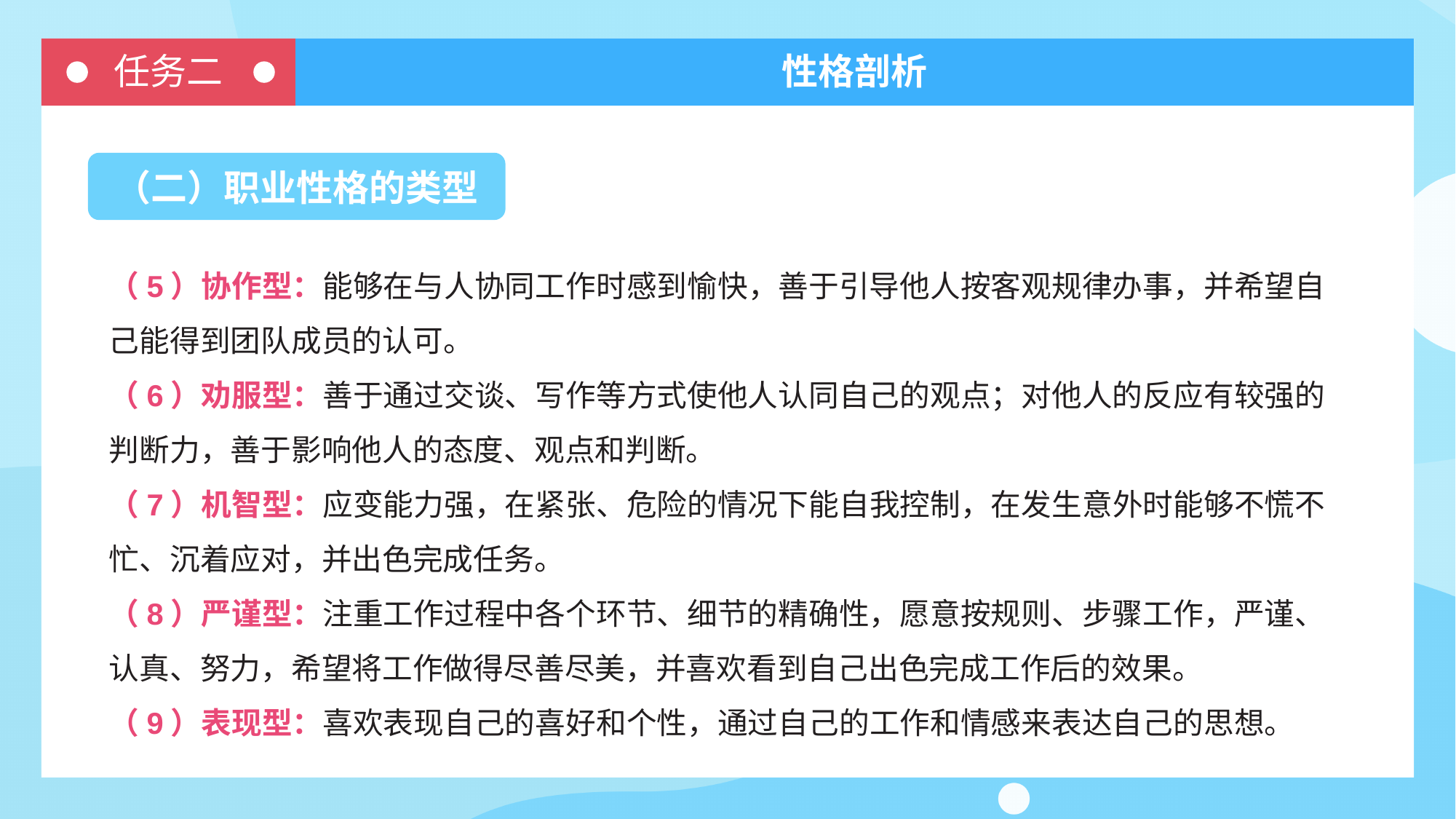

任务二
性格剖析

（二）职业性格的类型
（5）协作型：能够在与人协同工作时感到愉快，善于引导他人按客观规律办事，并希望自己能得到团队成员的认可。
（6）劝服型：善于通过交谈、写作等方式使他人认同自己的观点；对他人的反应有较强的判断力，善于影响他人的态度、观点和判断。
（7）机智型：应变能力强，在紧张、危险的情况下能自我控制，在发生意外时能够不慌不忙、沉着应对，并出色完成任务。
（8）严谨型：注重工作过程中各个环节、细节的精确性，愿意按规则、步骤工作，严谨、认真、努力，希望将工作做得尽善尽美，并喜欢看到自己出色完成工作后的效果。
（9）表现型：喜欢表现自己的喜好和个性，通过自己的工作和情感来表达自己的思想。